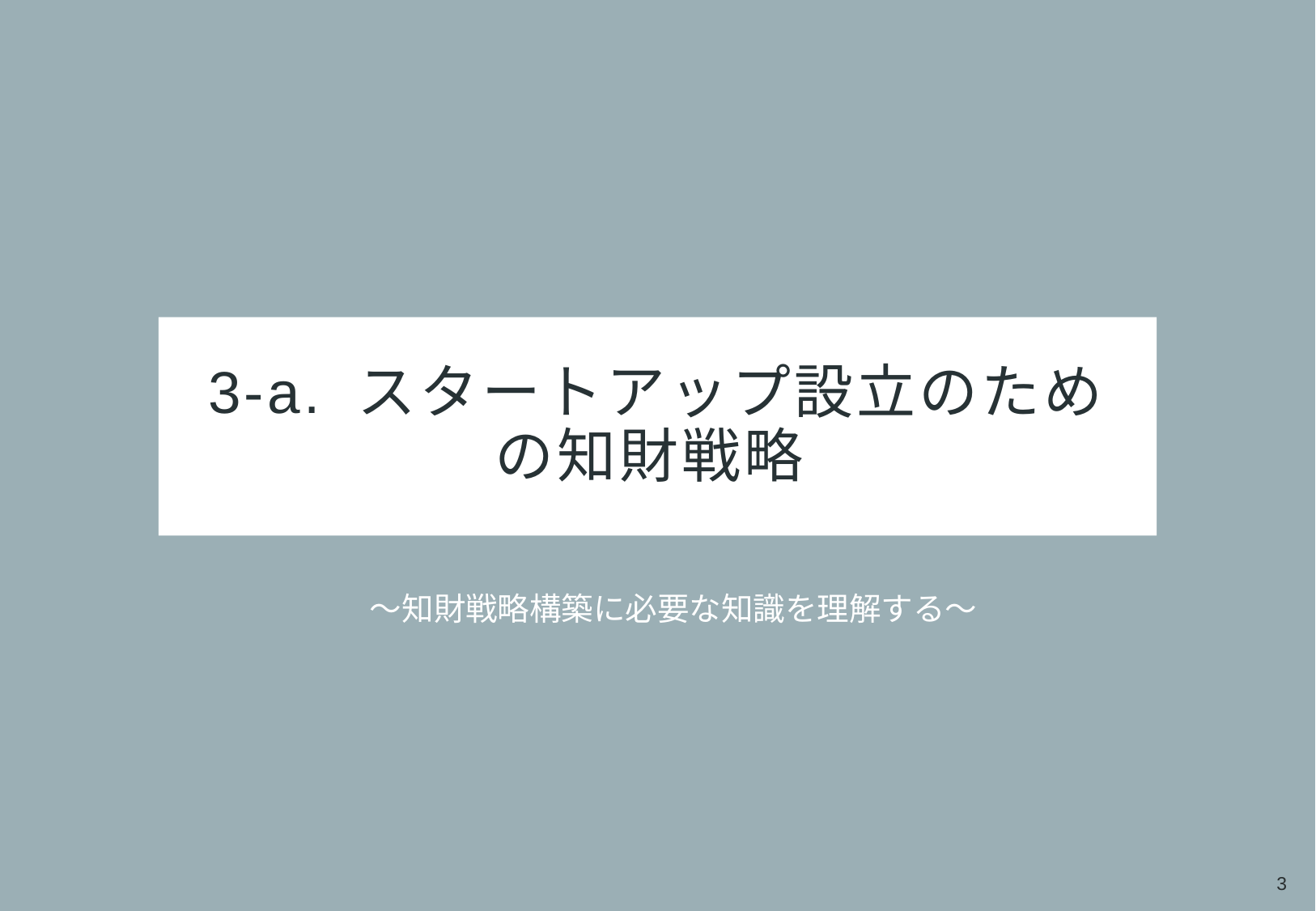

# 3-a. スタートアップ設立のための知財戦略
　～知財戦略構築に必要な知識を理解する～
3